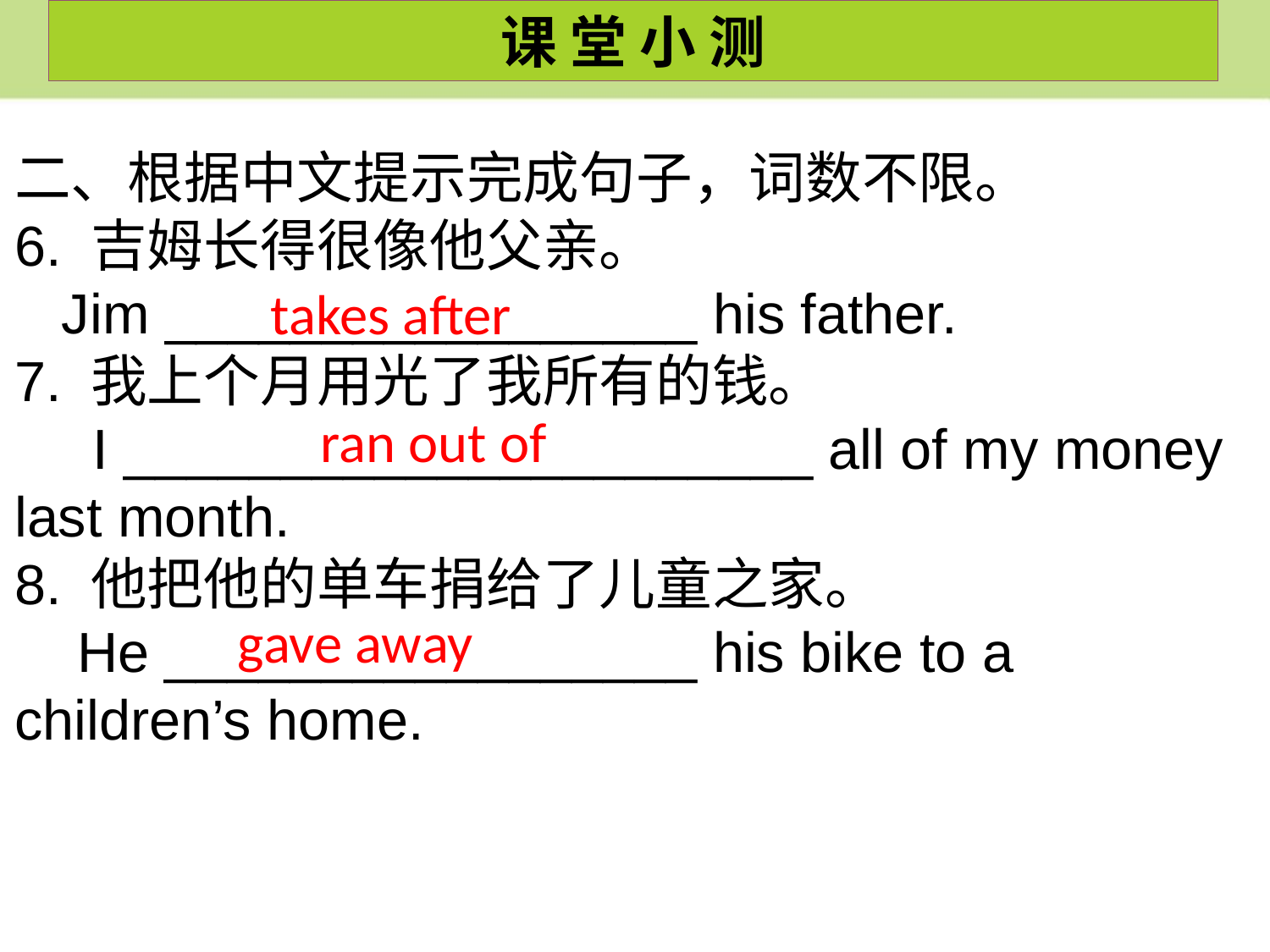

课 堂 小 测
二、根据中文提示完成句子，词数不限。
6. 吉姆长得很像他父亲。
   Jim _________________ his father.
7. 我上个月用光了我所有的钱。
     I ______________________ all of my money last month.
8. 他把他的单车捐给了儿童之家。
    He _________________ his bike to a children’s home.
takes after
ran out of
gave away